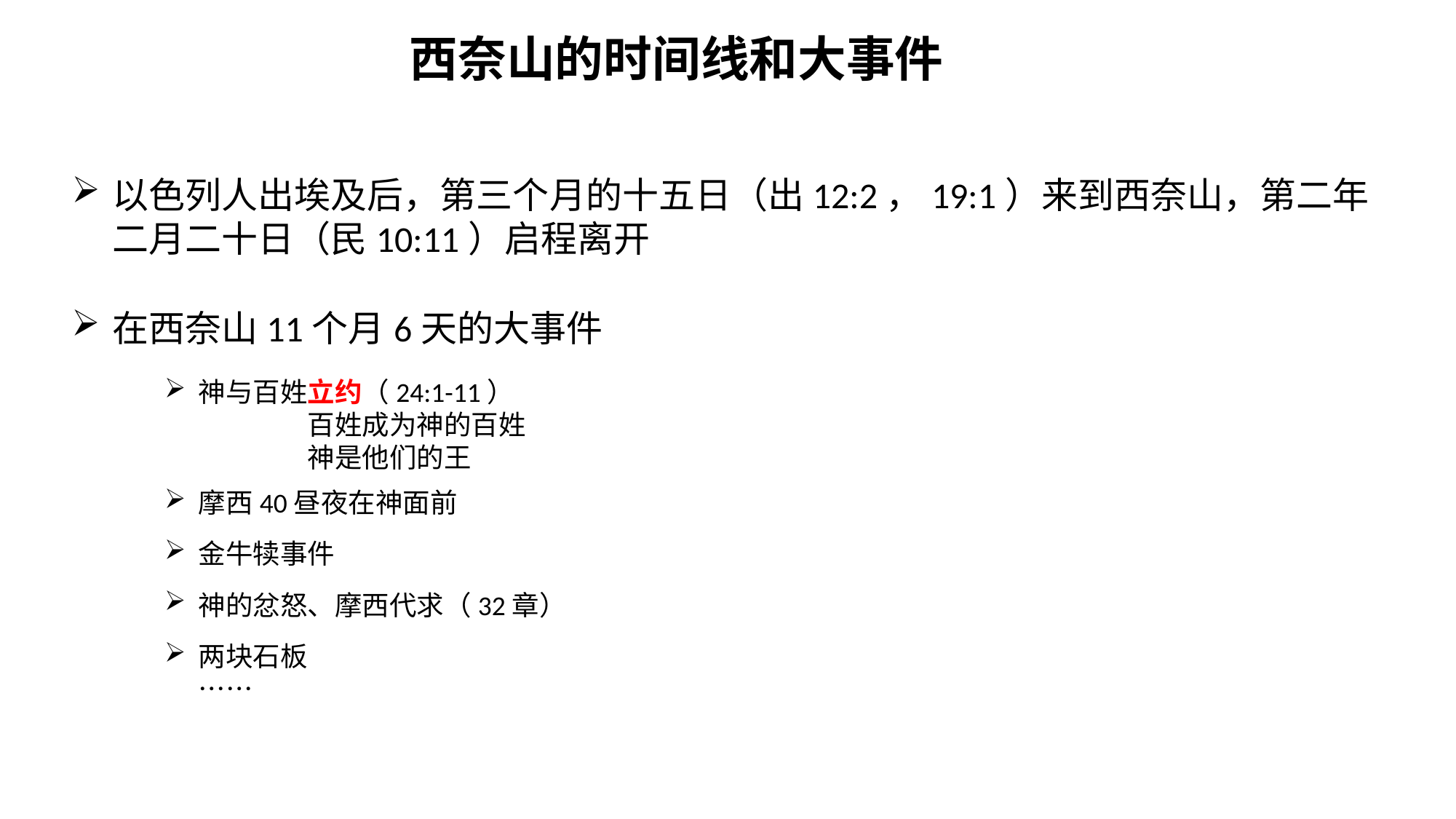

西奈山的时间线和大事件
# 以色列人出埃及后，第三个月的十五日（出12:2，19:1）来到西奈山，第二年二月二十日（民10:11）启程离开
在西奈山11个月6天的大事件
神与百姓立约（24:1-11）
	百姓成为神的百姓
	神是他们的王
摩西40昼夜在神面前
金牛犊事件
神的忿怒、摩西代求（32章）
两块石板
……